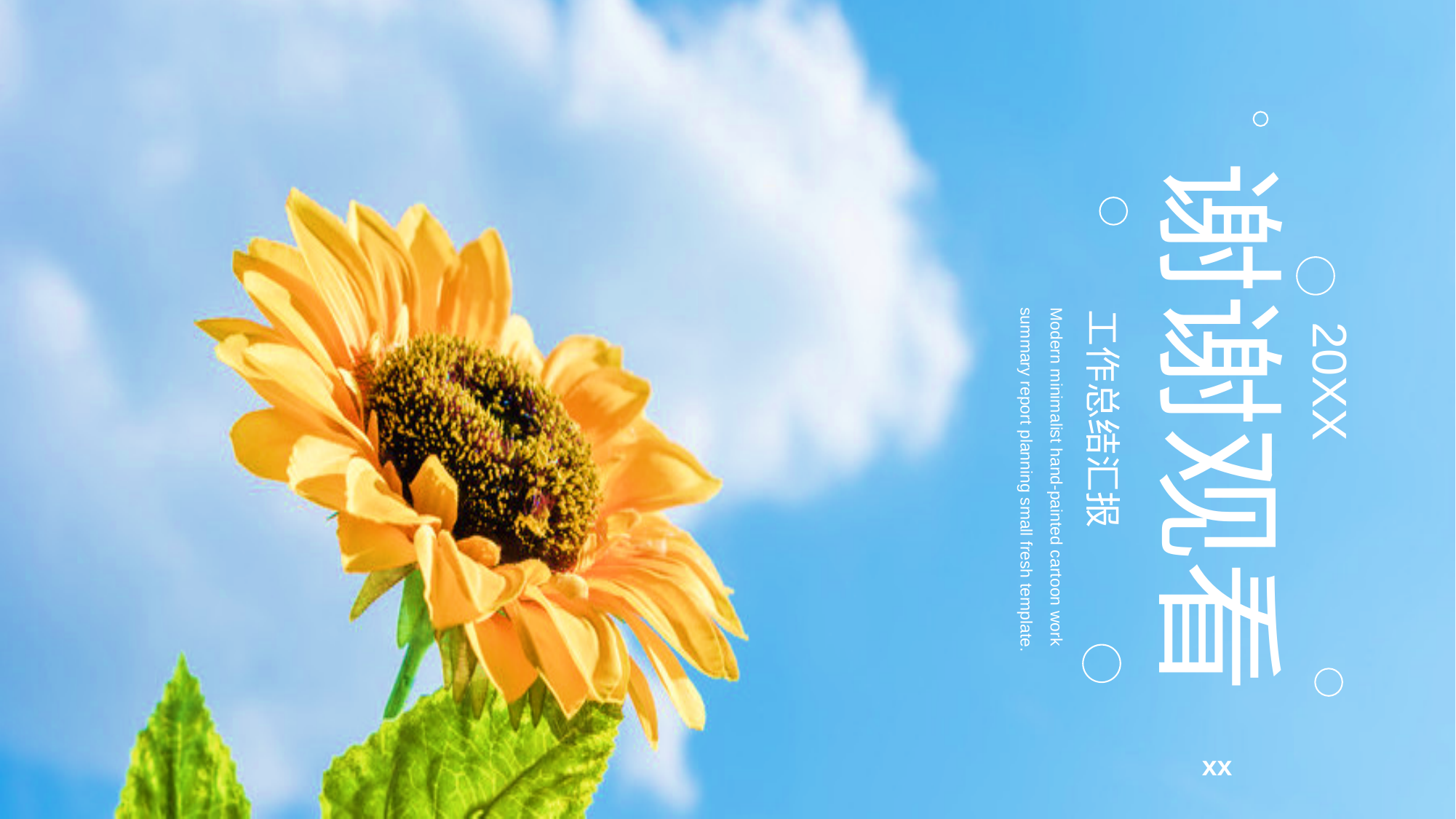

谢谢观看

工作总结汇报
20XX
Modern minimalist hand-painted cartoon work summary report planning small fresh template.

xx